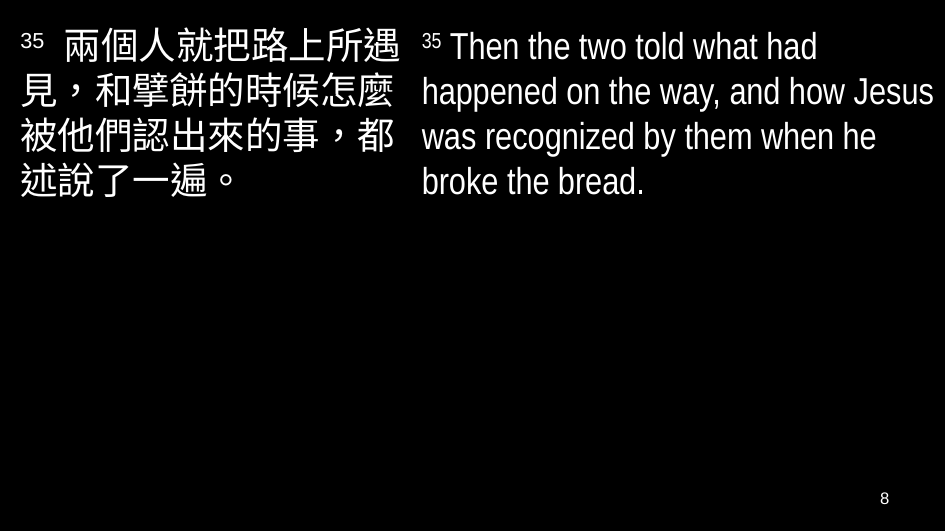

35 兩個人就把路上所遇見，和擘餅的時候怎麼被他們認出來的事，都述說了一遍。
35 Then the two told what had happened on the way, and how Jesus was recognized by them when he broke the bread.
8